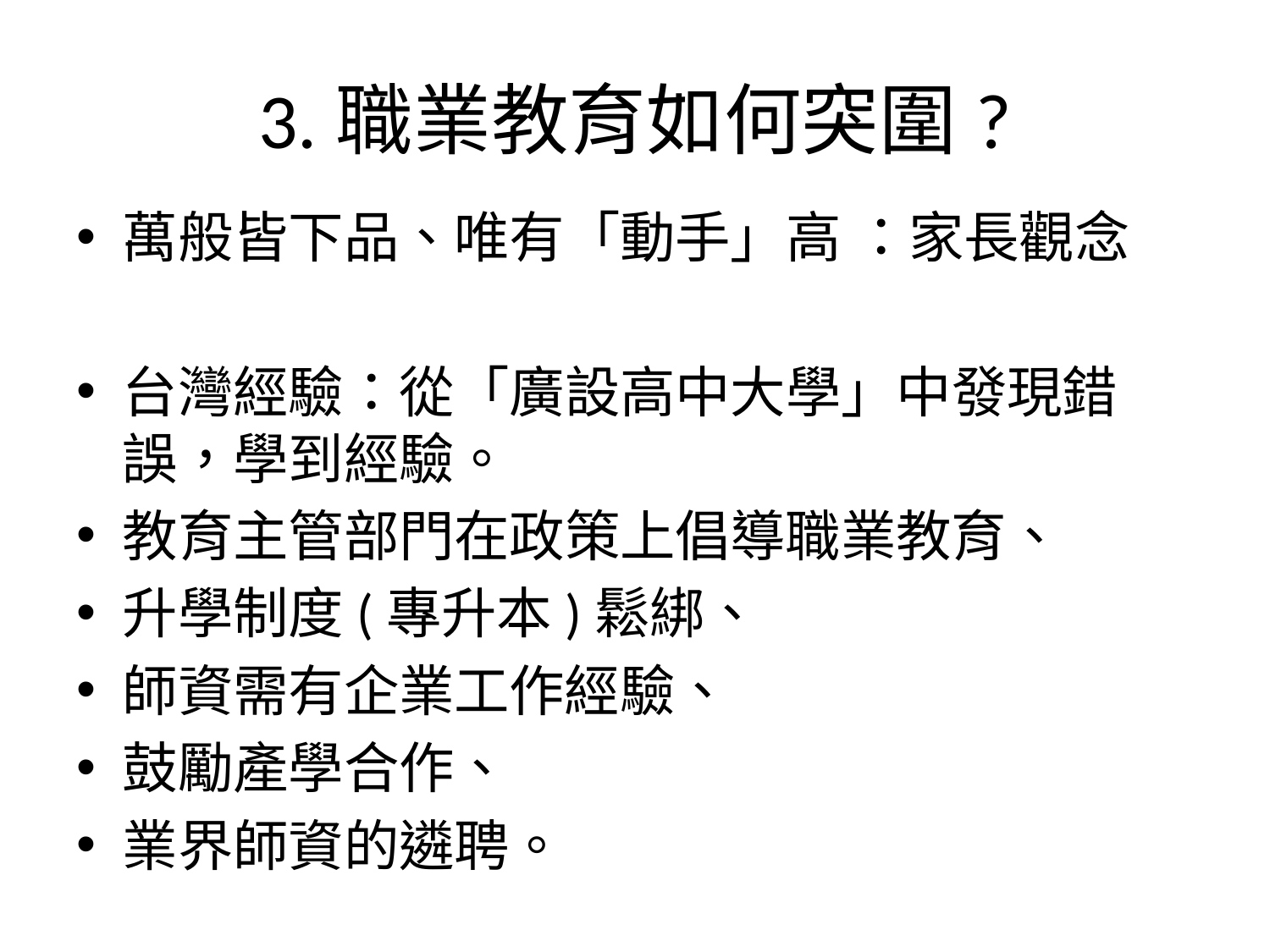

# 3.職業教育如何突圍?
萬般皆下品、唯有「動手」高 ：家長觀念

台灣經驗：從「廣設高中大學」中發現錯誤，學到經驗。
教育主管部門在政策上倡導職業教育、
升學制度(專升本)鬆綁、
師資需有企業工作經驗、
鼓勵產學合作、
業界師資的遴聘。